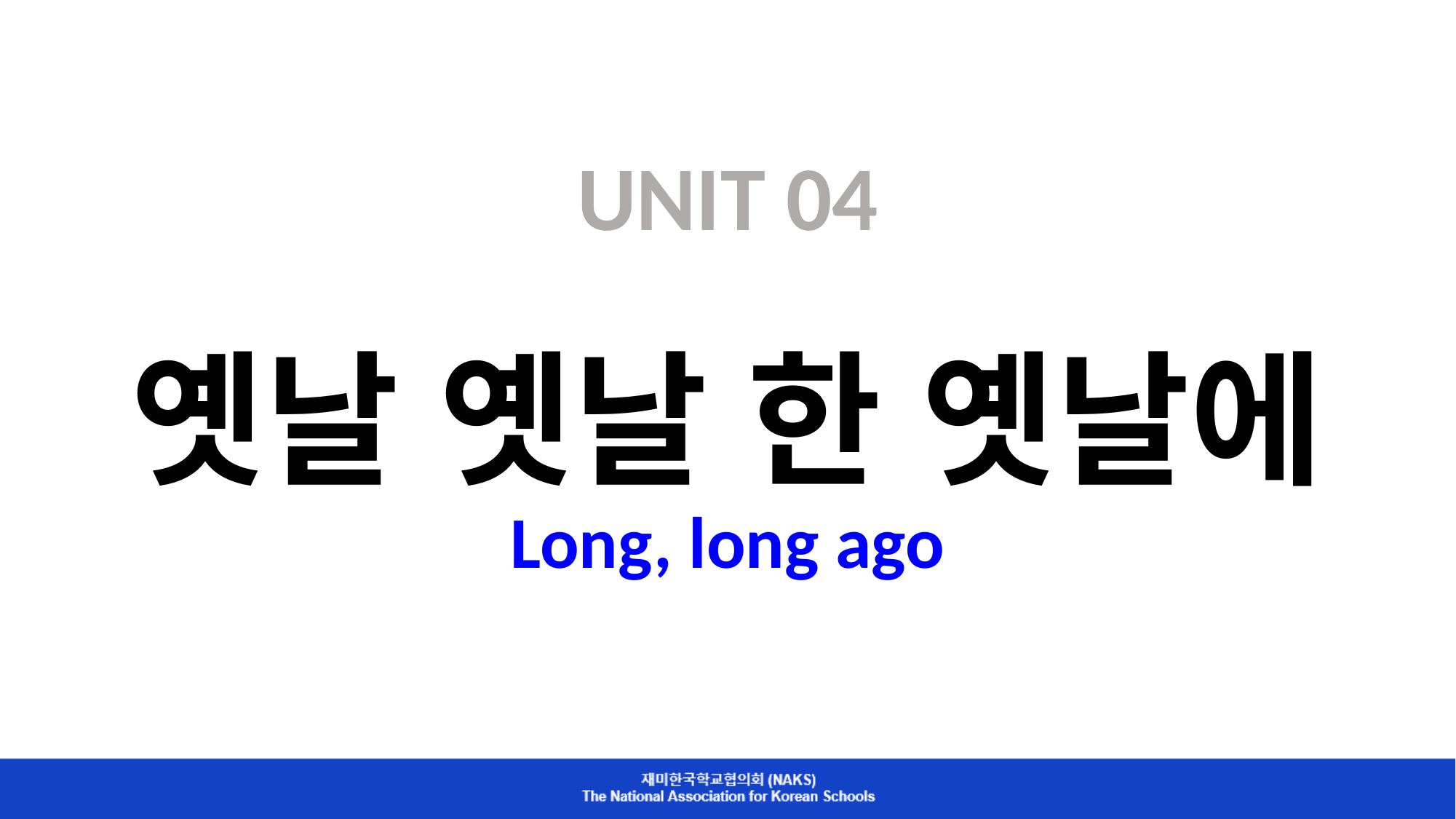

# UNIT 04 옛날 옛날 한 옛날에 Long, long ago